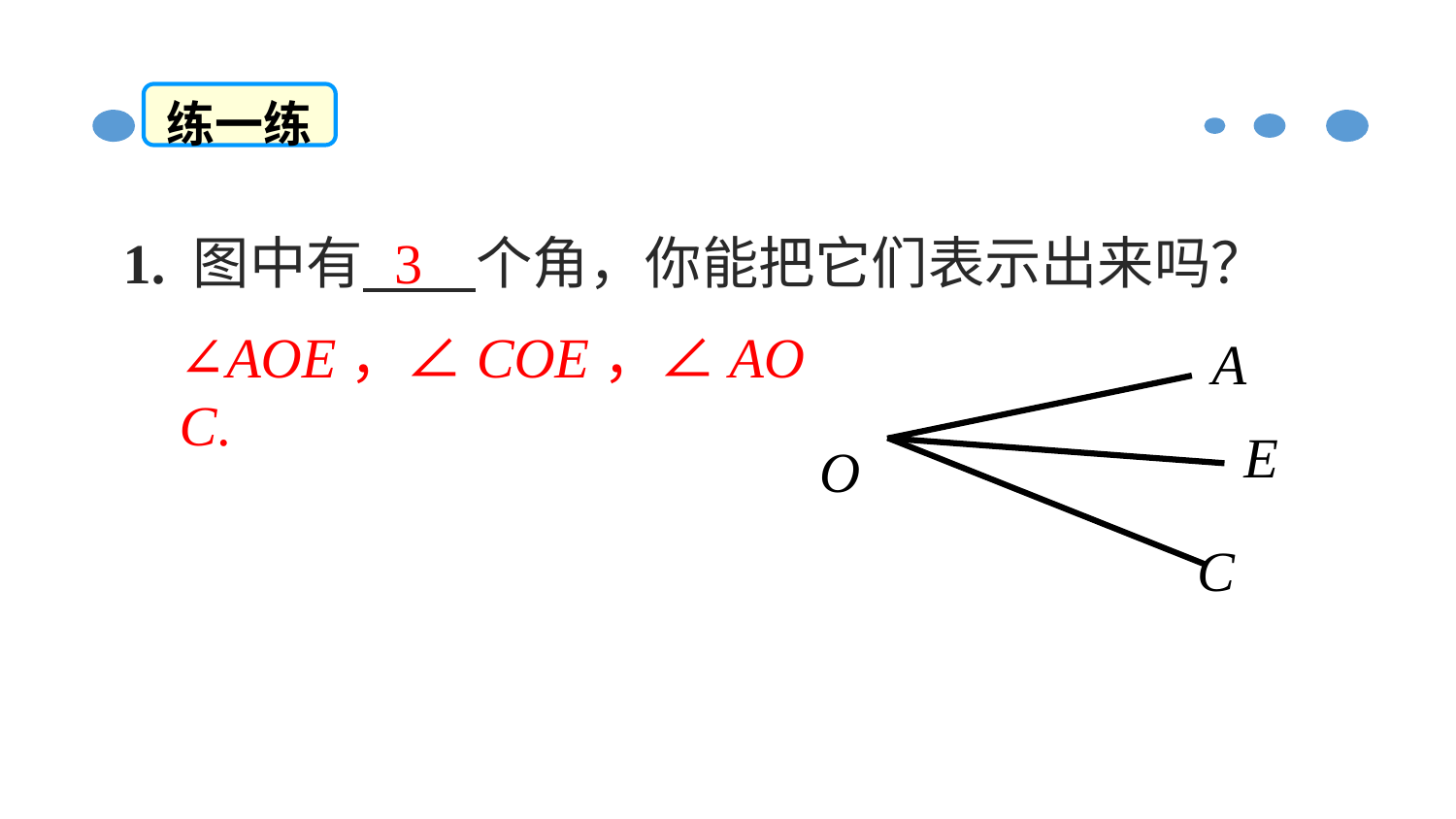

练一练
1. 图中有　　个角，你能把它们表示出来吗？
3
∠AOE，∠COE，∠AOC.
A
E
O
C